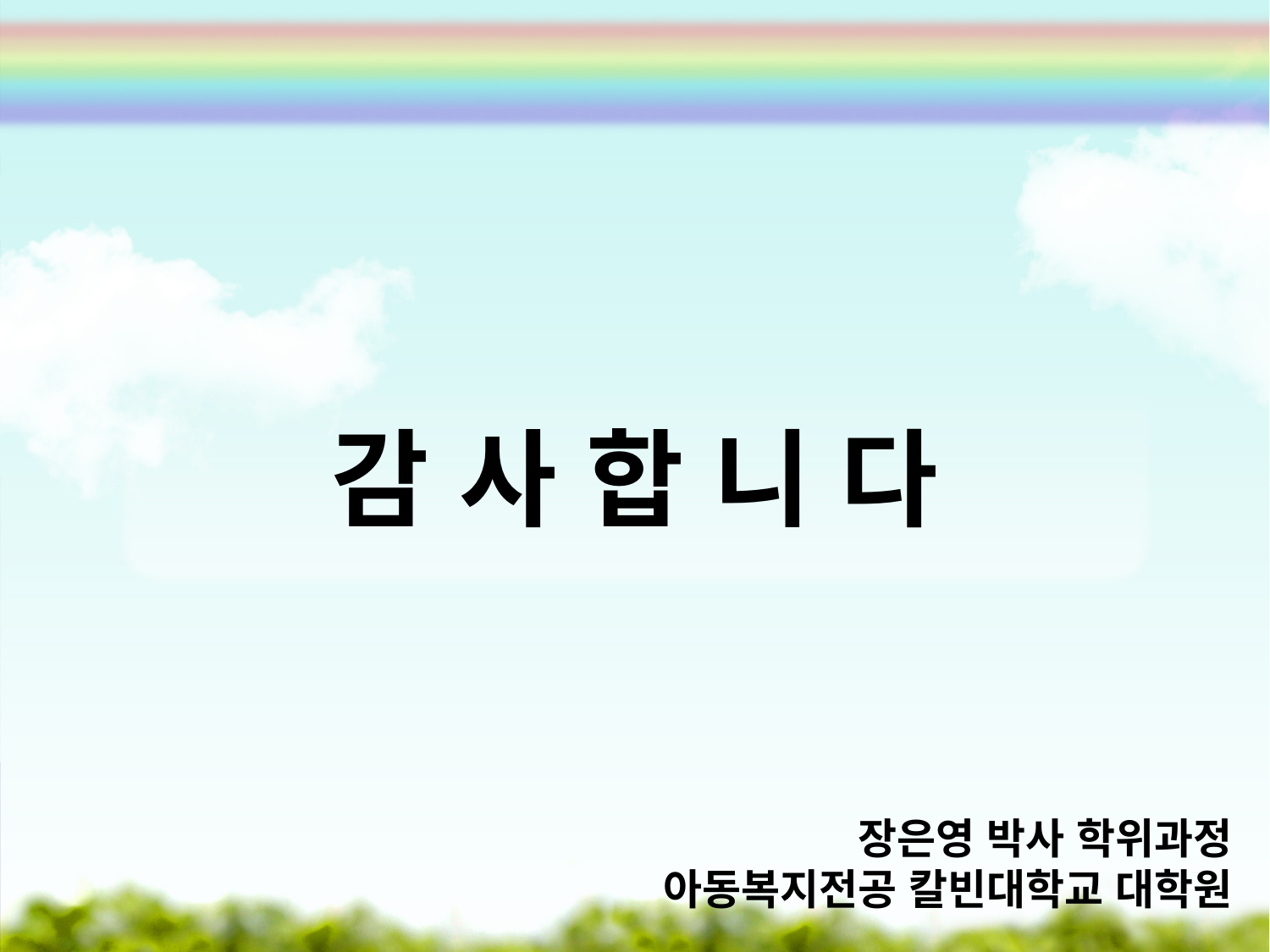

감 사 합 니 다
장은영 박사 학위과정
아동복지전공 칼빈대학교 대학원